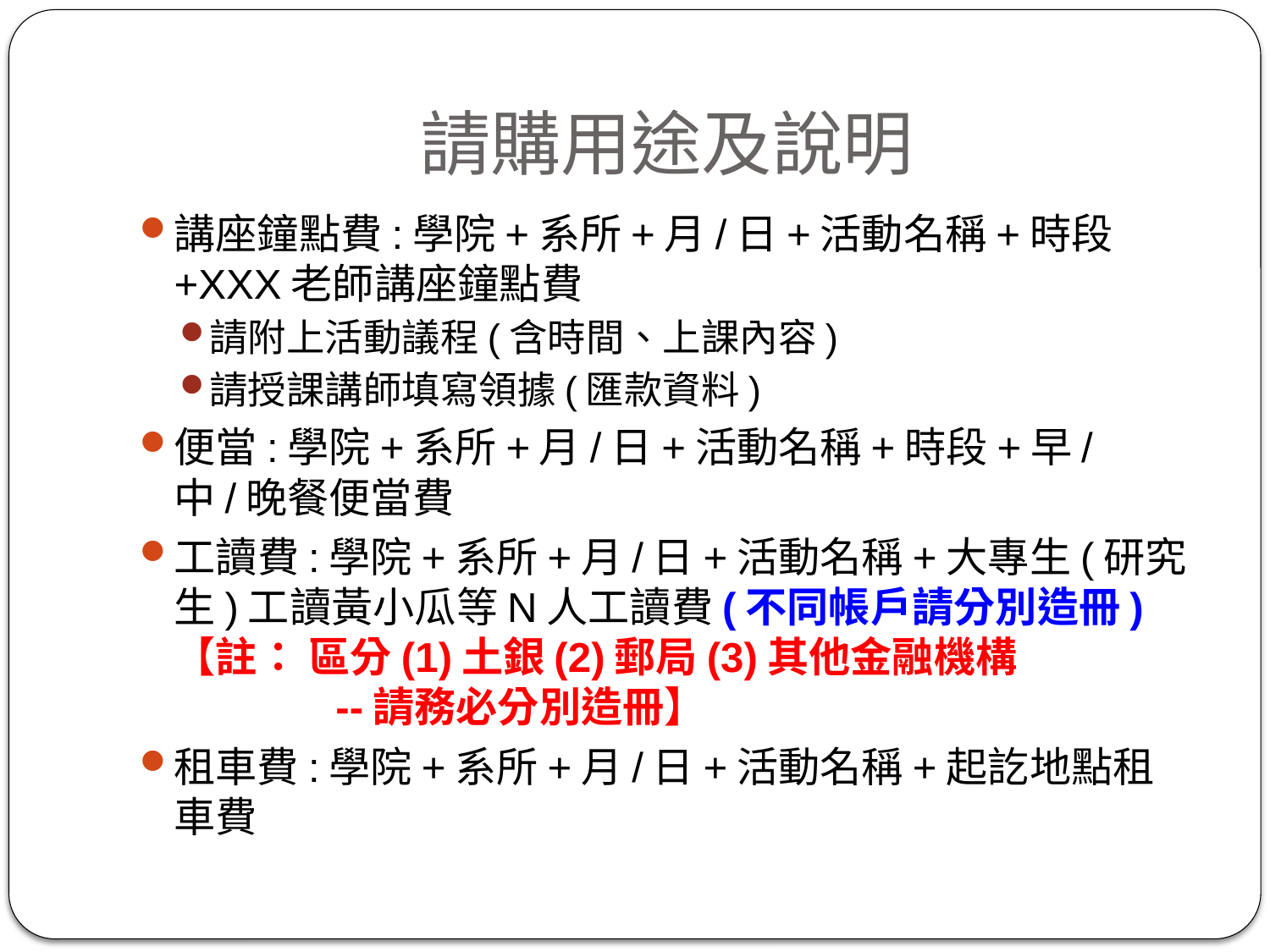

# 請購用途及說明
講座鐘點費:學院+系所+月/日+活動名稱+時段+XXX老師講座鐘點費
請附上活動議程(含時間、上課內容)
請授課講師填寫領據(匯款資料)
便當:學院+系所+月/日+活動名稱+時段+早/中/晚餐便當費
工讀費:學院+系所+月/日+活動名稱+大專生(研究生)工讀黃小瓜等N人工讀費(不同帳戶請分別造冊)
【註： 區分(1)土銀(2)郵局(3)其他金融機構
                --請務必分別造冊】
租車費:學院+系所+月/日+活動名稱+起訖地點租車費